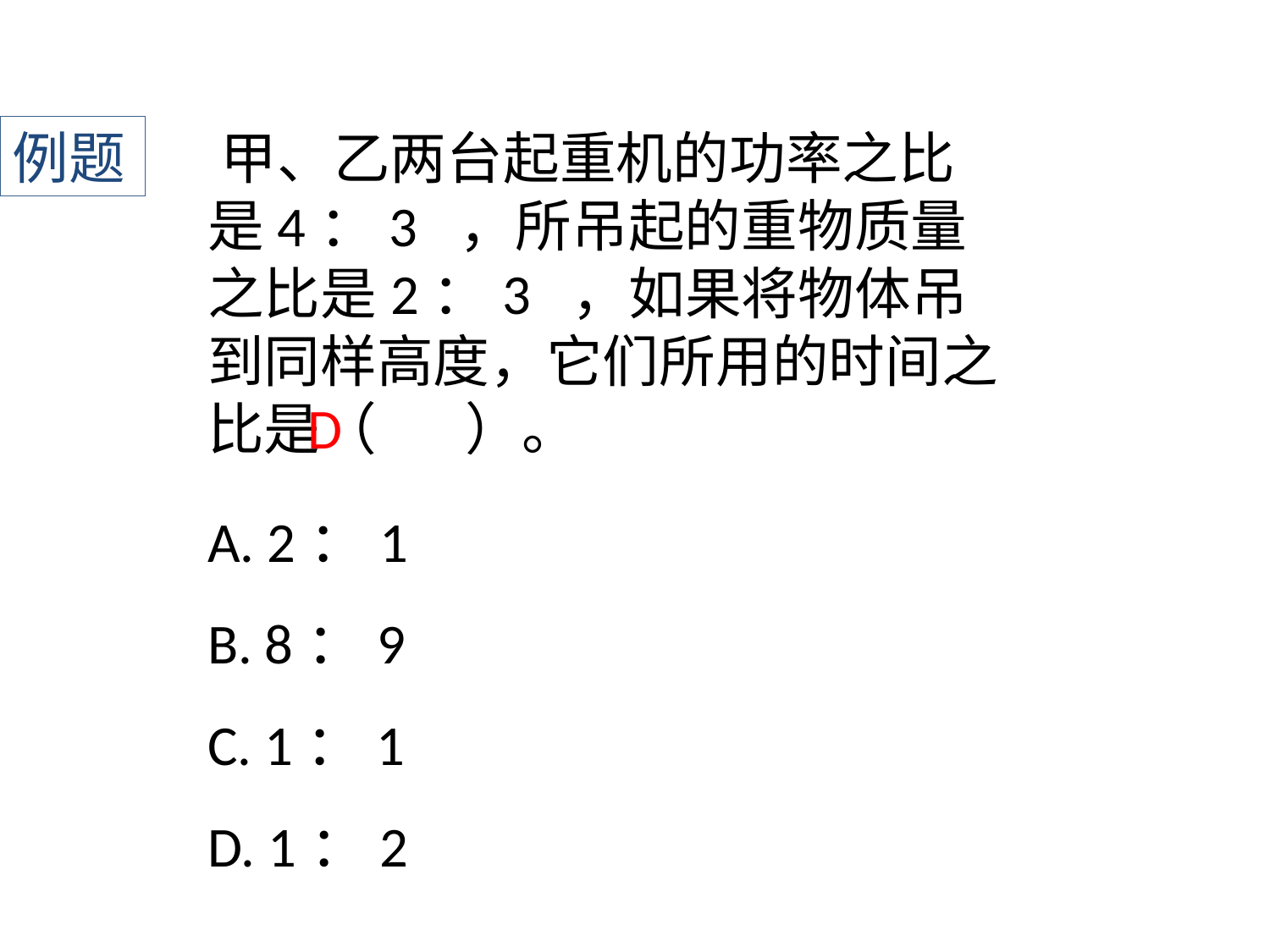

例题
﻿甲、乙两台起重机的功率之比是4：3 ﻿﻿﻿﻿﻿﻿ ，所吊起的重物质量之比是2：3 ﻿﻿﻿﻿﻿﻿﻿﻿ ，如果将物体吊到同样高度，它们所用的时间之比是（       ）。
D
A. 2：1
B. 8：9
C. 1：1
D. 1：2